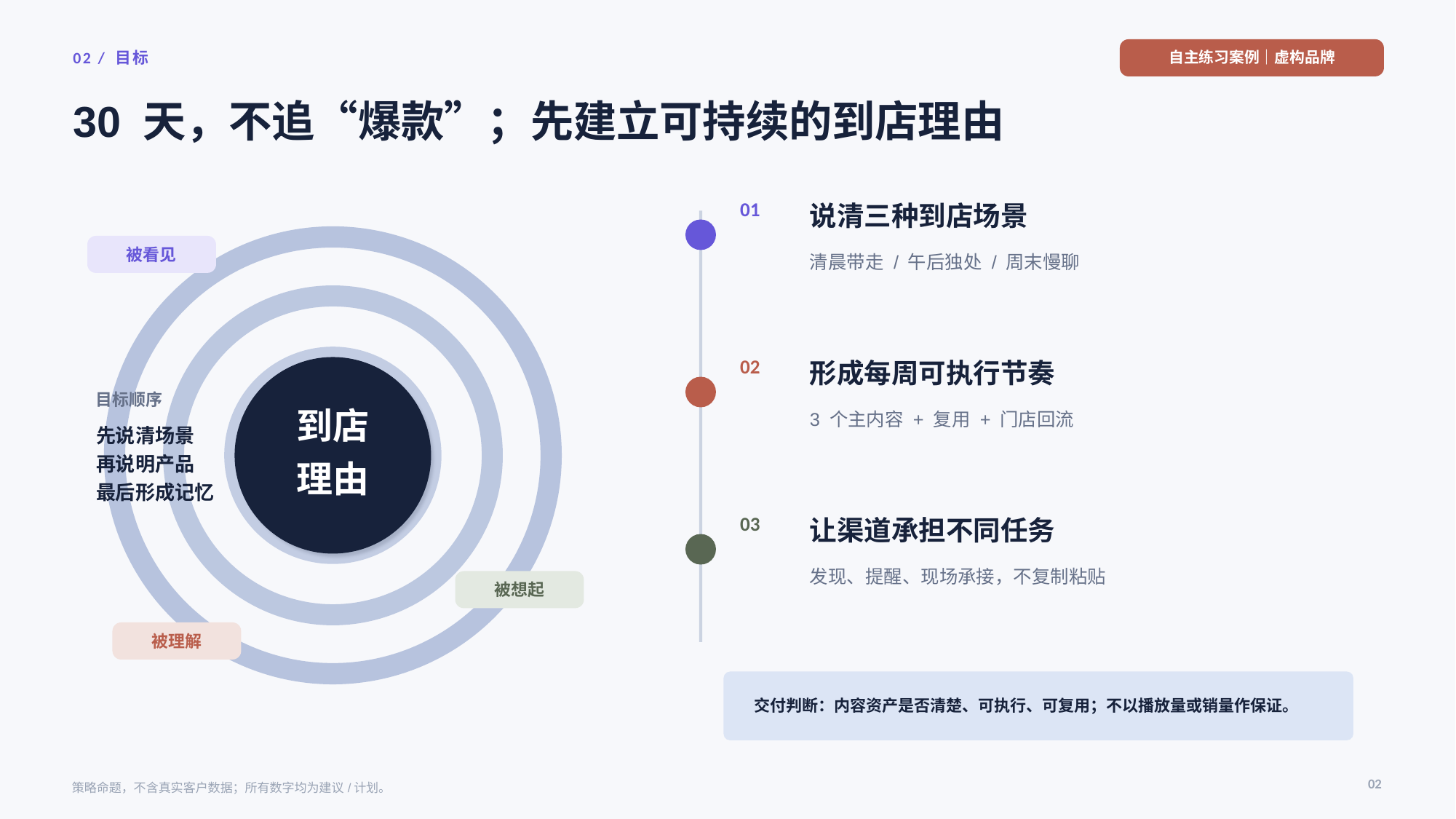

自主练习案例｜虚构品牌
02 / 目标
30 天，不追“爆款”；先建立可持续的到店理由
说清三种到店场景
01

被看见

清晨带走 / 午后独处 / 周末慢聊

形成每周可执行节奏
02

目标顺序
到店
理由
3 个主内容 + 复用 + 门店回流
先说清场景
再说明产品
最后形成记忆
让渠道承担不同任务
03

发现、提醒、现场承接，不复制粘贴

被想起

被理解

交付判断：内容资产是否清楚、可执行、可复用；不以播放量或销量作保证。
02
策略命题，不含真实客户数据；所有数字均为建议/计划。